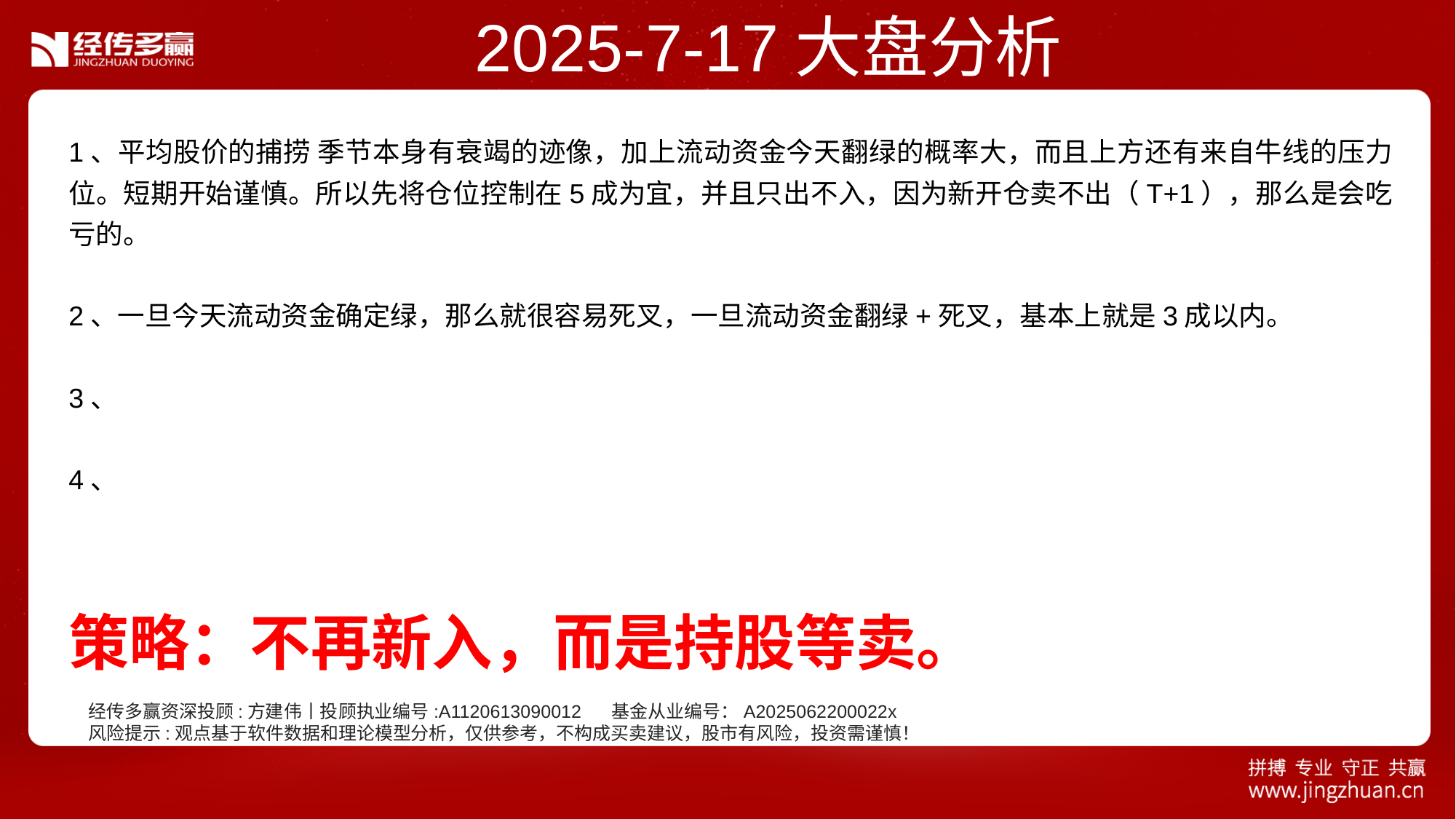

2025-7-17大盘分析
1、平均股价的捕捞 季节本身有衰竭的迹像，加上流动资金今天翻绿的概率大，而且上方还有来自牛线的压力位。短期开始谨慎。所以先将仓位控制在5成为宜，并且只出不入，因为新开仓卖不出（T+1），那么是会吃亏的。

2、一旦今天流动资金确定绿，那么就很容易死叉，一旦流动资金翻绿+死叉，基本上就是3成以内。

3、

4、

策略：不再新入，而是持股等卖。